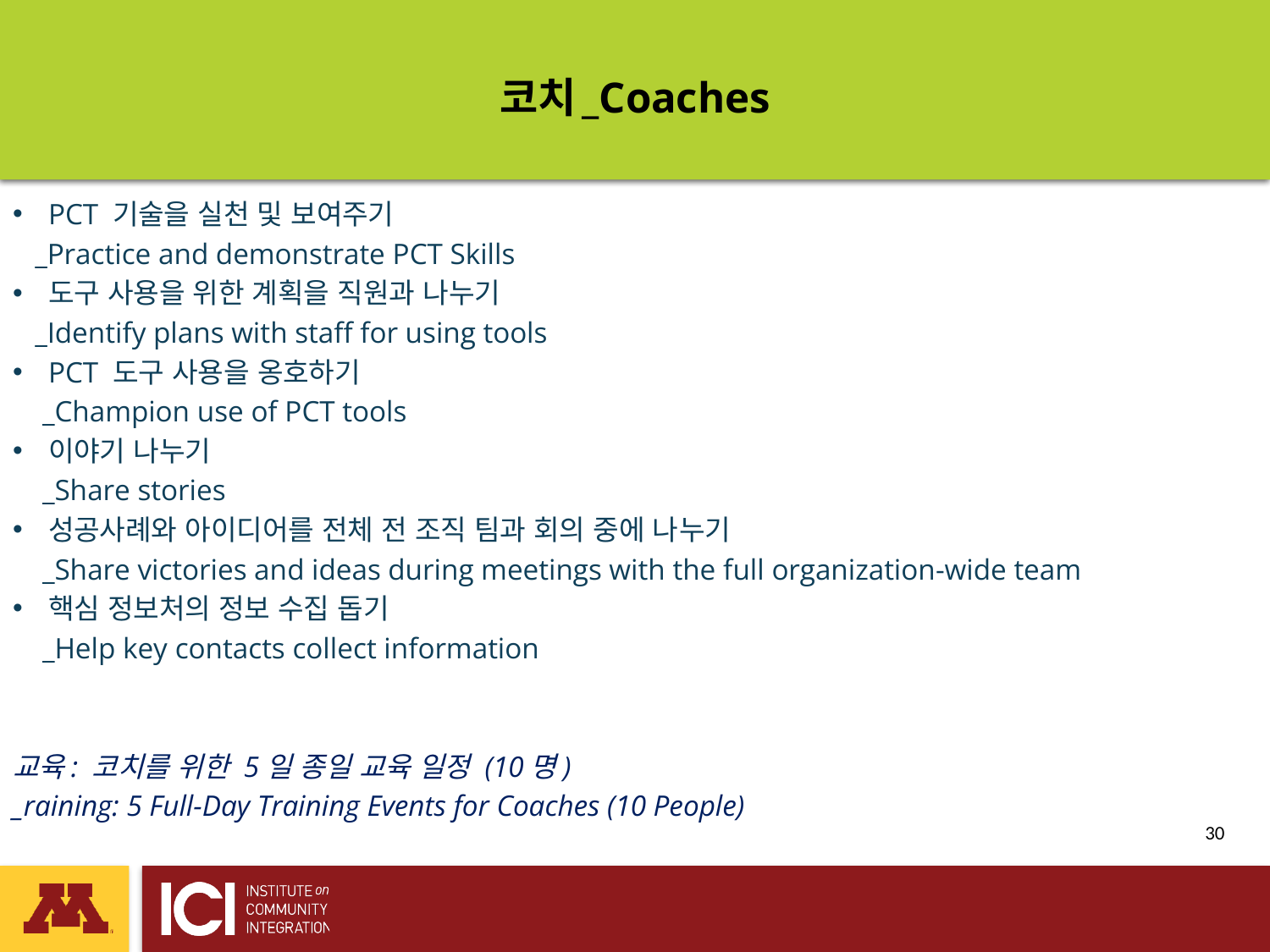

# 코치_Coaches
PCT 기술을 실천 및 보여주기
   _Practice and demonstrate PCT Skills
도구 사용을 위한 계획을 직원과 나누기
   _Identify plans with staff for using tools
PCT 도구 사용을 옹호하기
    _Champion use of PCT tools
이야기 나누기
    _Share stories
성공사례와 아이디어를 전체 전 조직 팀과 회의 중에 나누기
    _Share victories and ideas during meetings with the full organization-wide team
핵심 정보처의 정보 수집 돕기
    _Help key contacts collect information

교육: 코치를 위한 5일 종일 교육 일정 (10명)
_raining: 5 Full-Day Training Events for Coaches (10 People)

                                                                                                                                                                                                                                                                     30